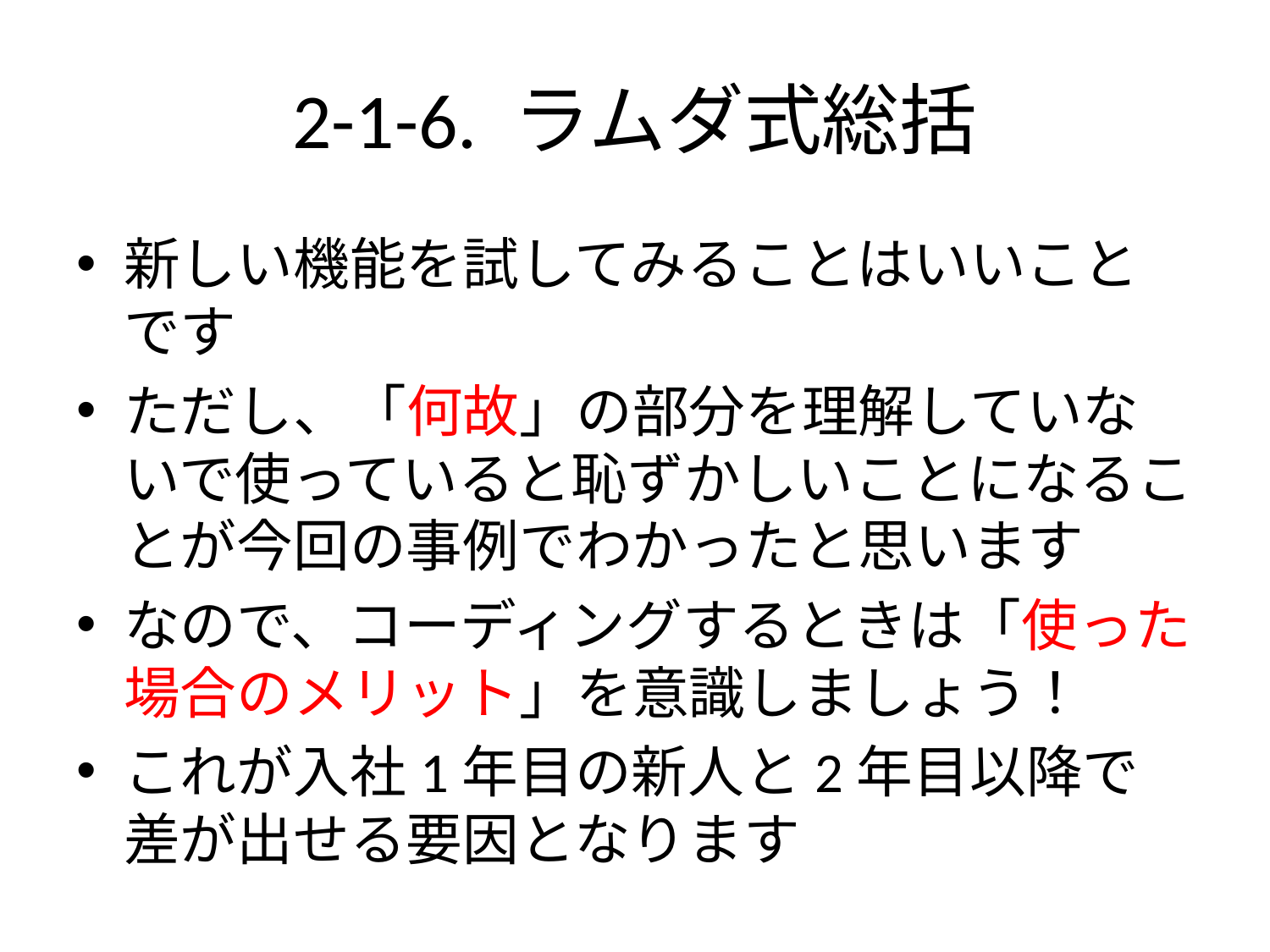

# 2-1-6. ラムダ式総括
新しい機能を試してみることはいいことです
ただし、「何故」の部分を理解していないで使っていると恥ずかしいことになることが今回の事例でわかったと思います
なので、コーディングするときは「使った場合のメリット」を意識しましょう！
これが入社1年目の新人と2年目以降で差が出せる要因となります